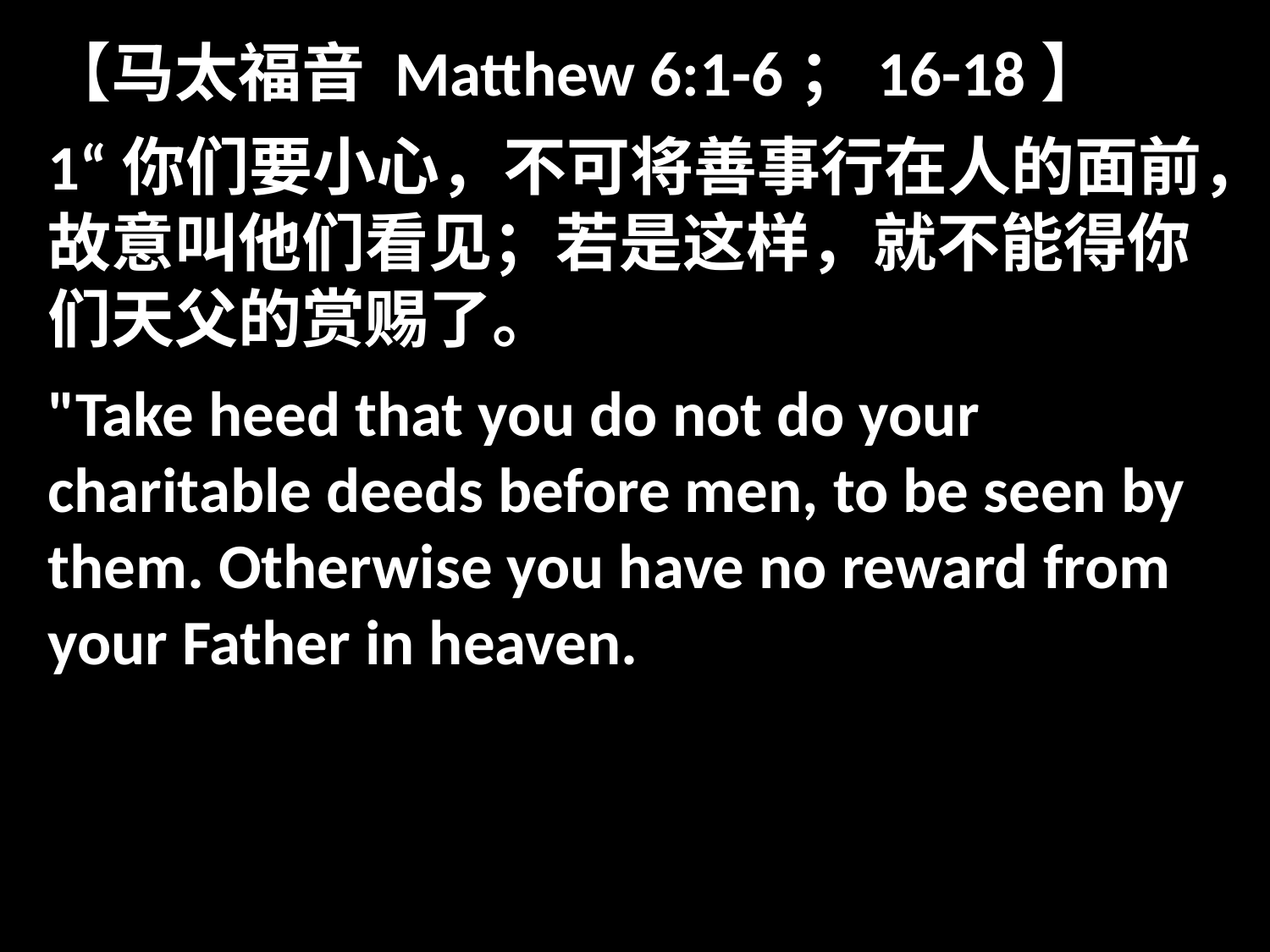

【马太福音 Matthew 6:1-6；16-18】
1“你们要小心，不可将善事行在人的面前，故意叫他们看见；若是这样，就不能得你们天父的赏赐了。
"Take heed that you do not do your charitable deeds before men, to be seen by them. Otherwise you have no reward from your Father in heaven.